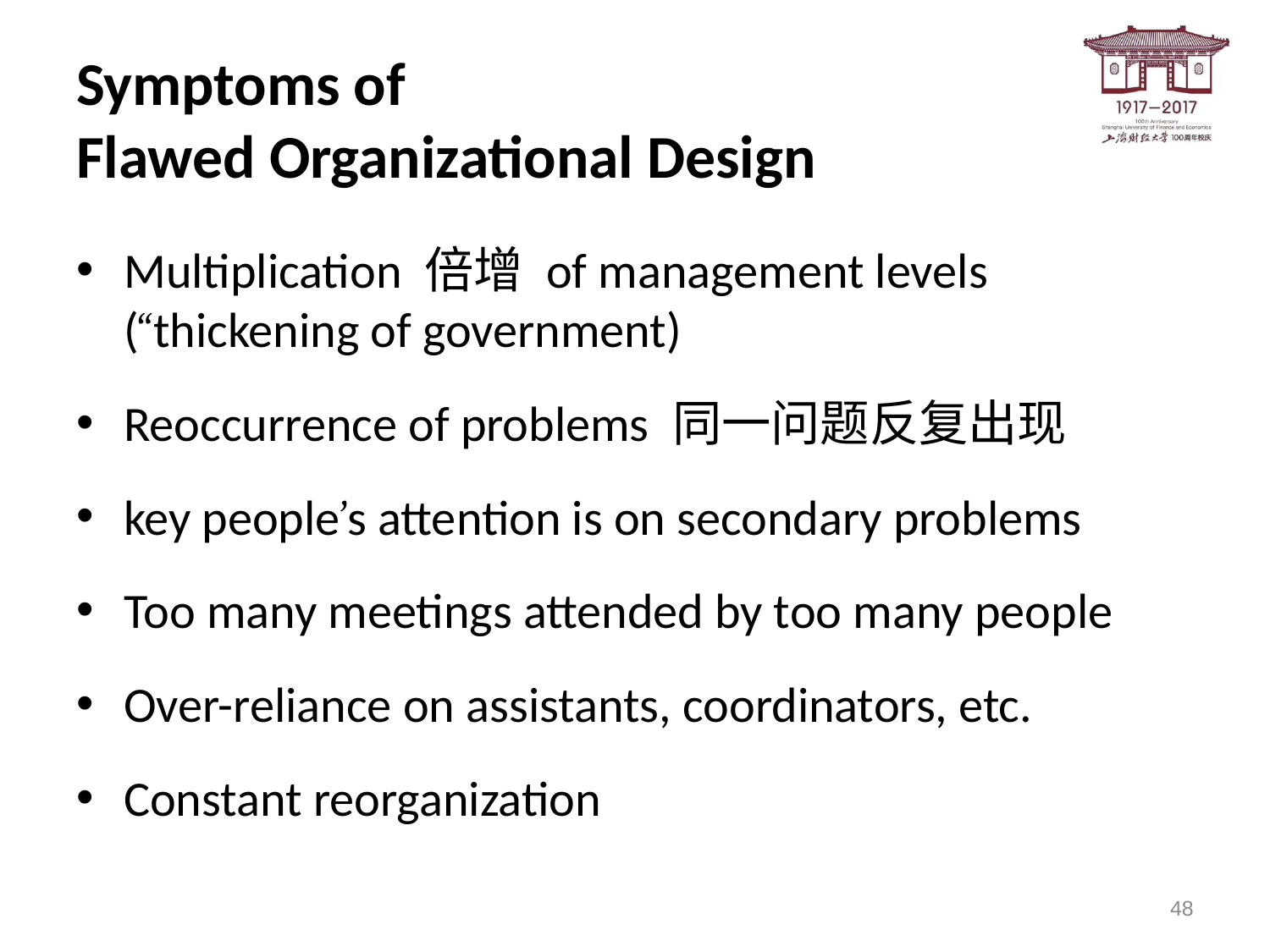

# Symptoms of Flawed Organizational Design
Multiplication 倍增 of management levels (“thickening of government)
Reoccurrence of problems 同一问题反复出现
key people’s attention is on secondary problems
Too many meetings attended by too many people
Over-reliance on assistants, coordinators, etc.
Constant reorganization
48